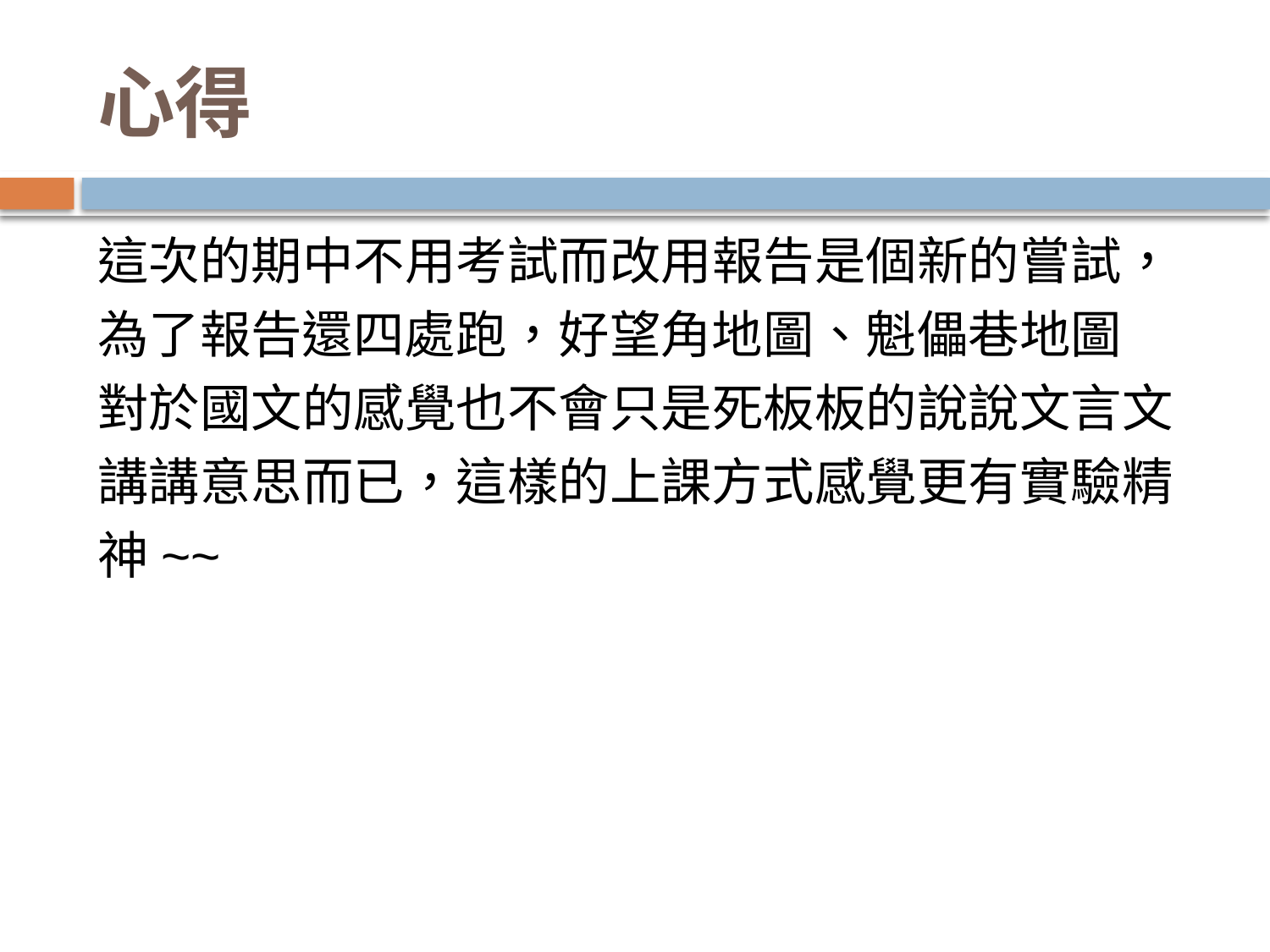

# 心得
這次的期中不用考試而改用報告是個新的嘗試，
為了報告還四處跑，好望角地圖、魁儡巷地圖
對於國文的感覺也不會只是死板板的說說文言文
講講意思而已，這樣的上課方式感覺更有實驗精
神~~